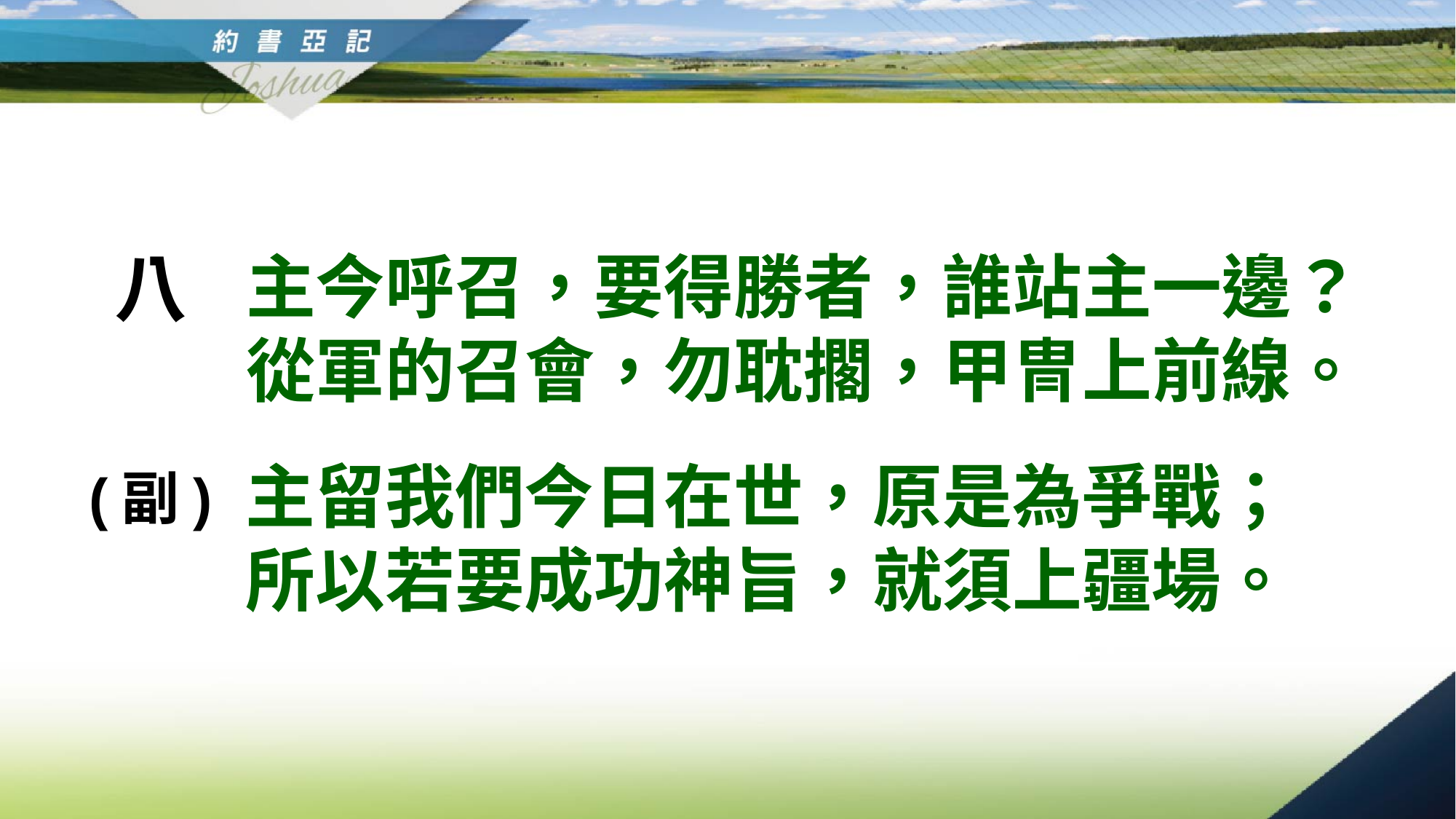

八
主今呼召，要得勝者，誰站主一邊？
從軍的召會，勿耽擱，甲冑上前線。
主留我們今日在世，原是為爭戰；
所以若要成功神旨，就須上疆場。
(副)